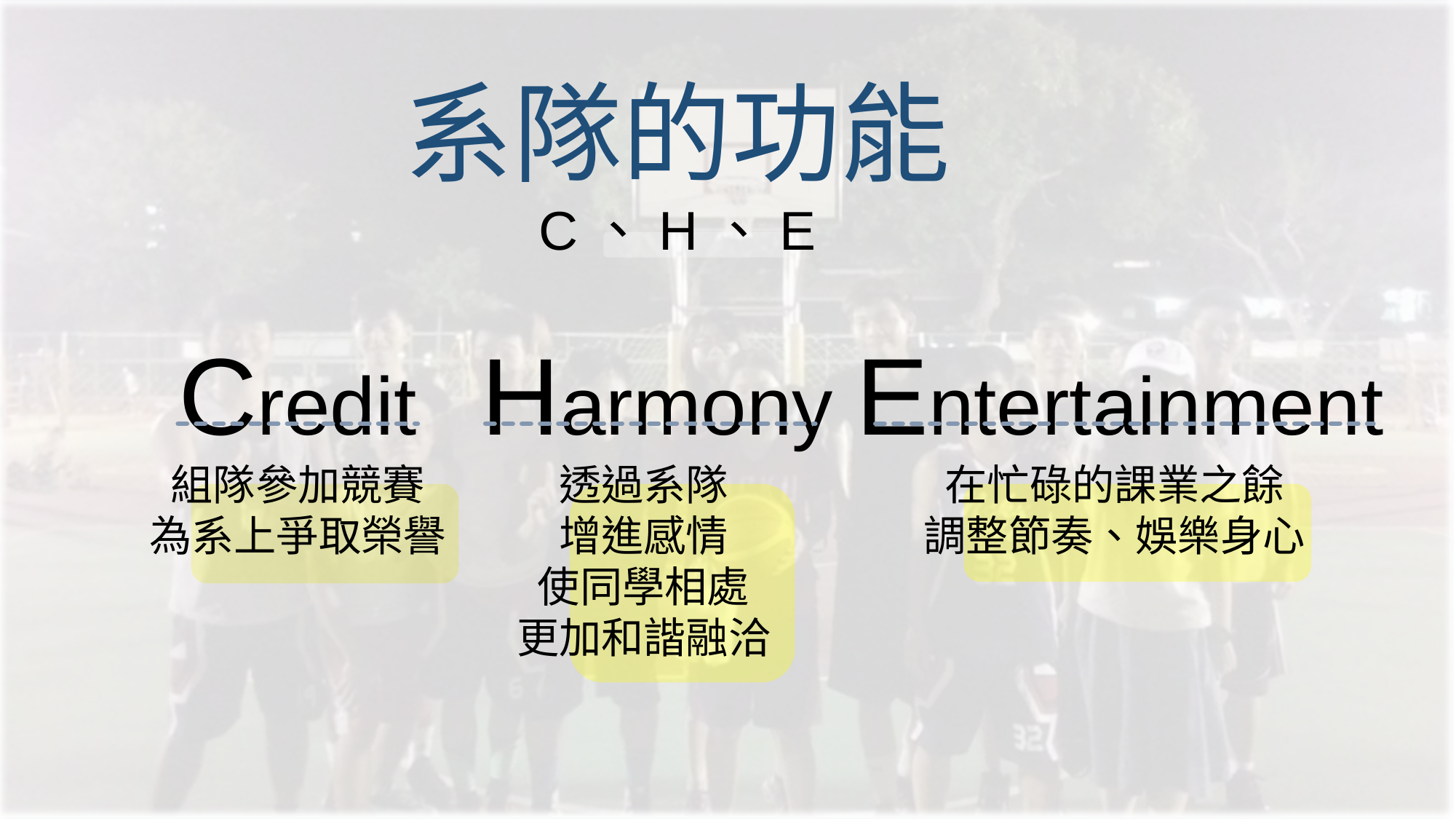

系隊的功能
C、H、E

Credit
Harmony
Entertainment
透過系隊
增進感情
使同學相處
更加和諧融洽
在忙碌的課業之餘
調整節奏、娛樂身心
組隊參加競賽
為系上爭取榮譽